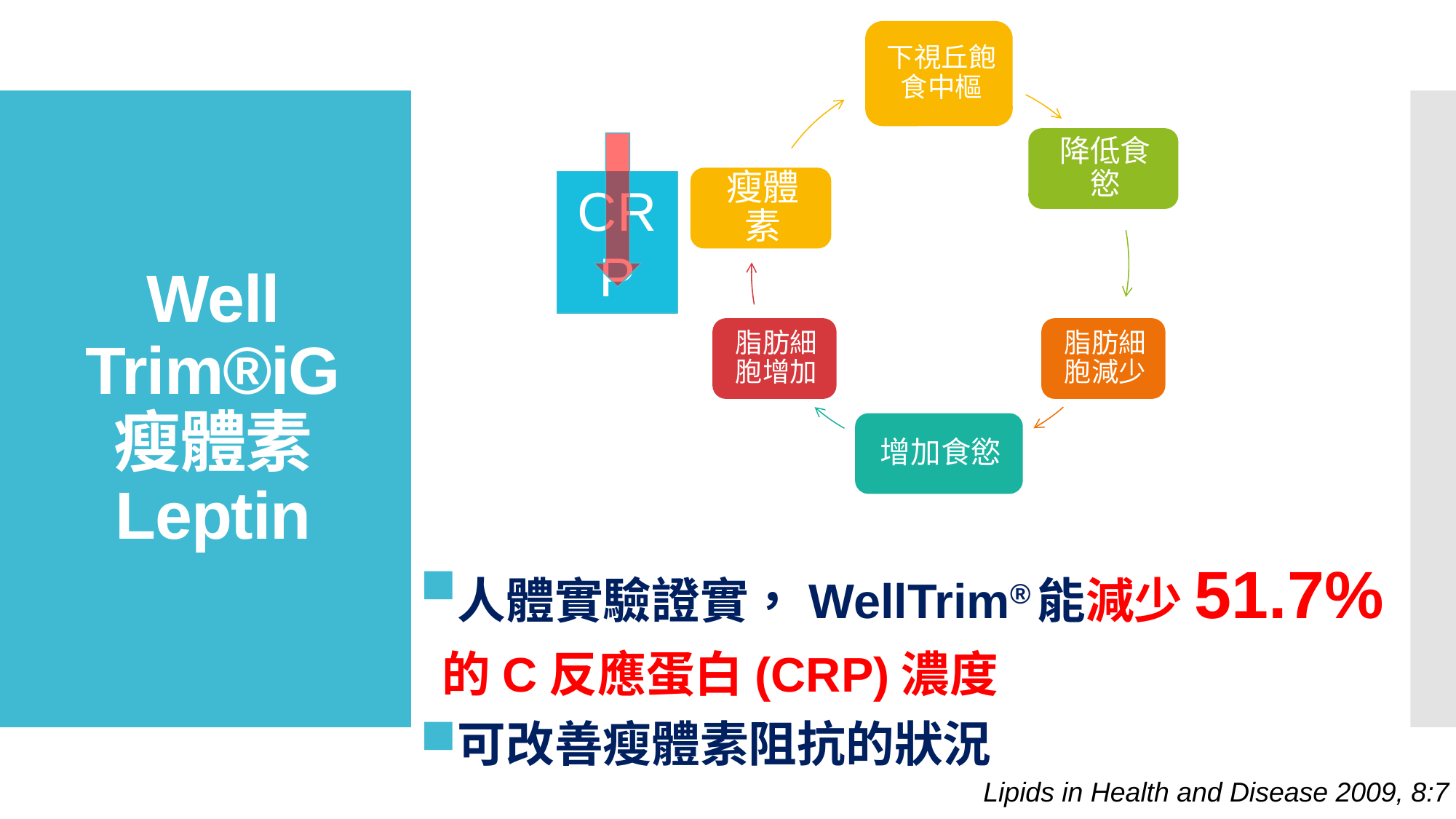

下視丘飽食中樞
降低食慾
脂肪細胞減少
增加食慾
脂肪細胞增加
瘦體素

# Well Trim®iG 瘦體素 Leptin
CRP
人體實驗證實，WellTrim®能減少51.7% 的C反應蛋白(CRP)濃度
可改善瘦體素阻抗的狀況

Lipids in Health and Disease 2009, 8:7